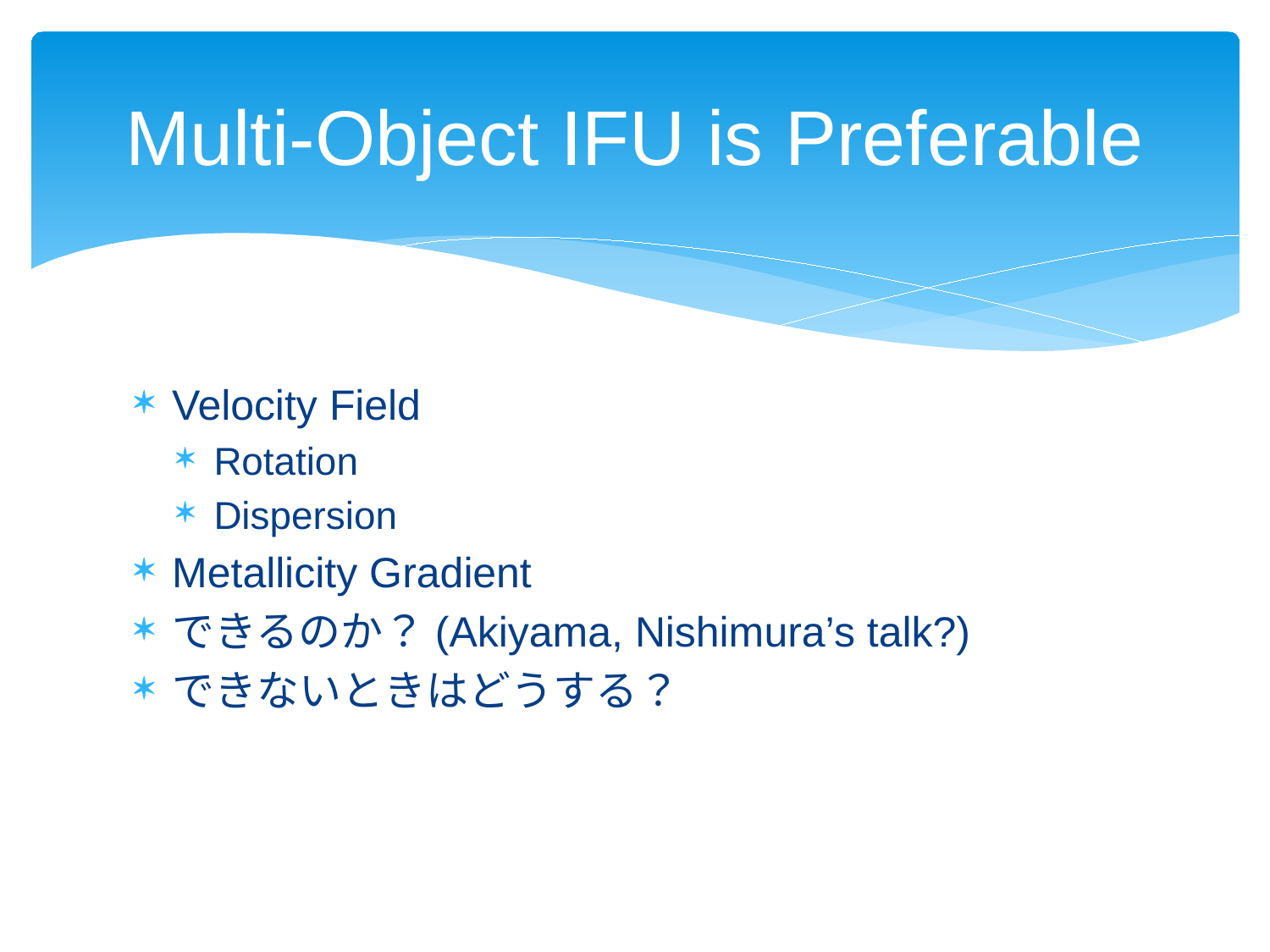

# Multi-Object IFU is Preferable
Velocity Field
Rotation
Dispersion
Metallicity Gradient
できるのか？(Akiyama, Nishimura’s talk?)
できないときはどうする？